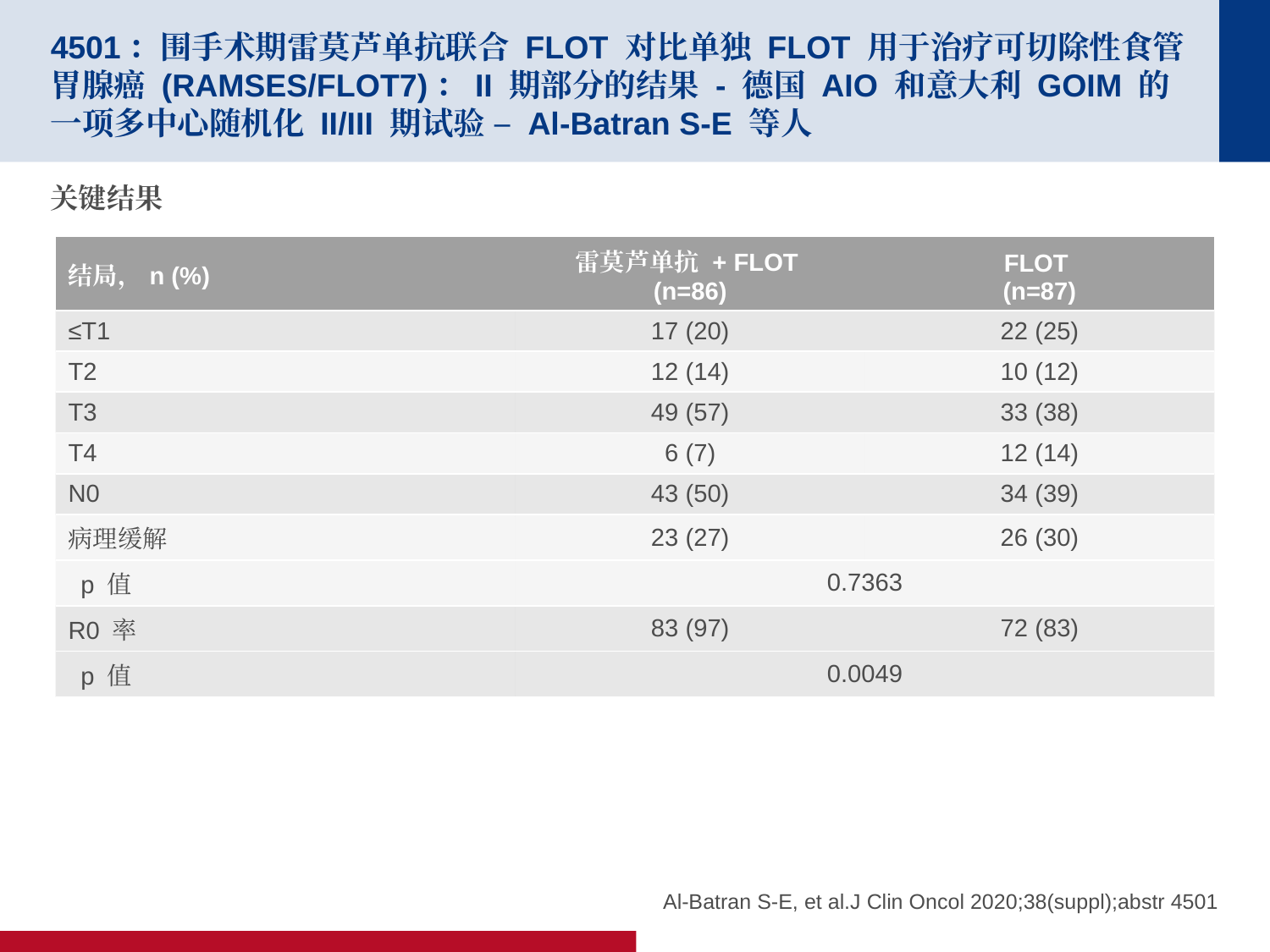

# 4501：围手术期雷莫芦单抗联合 FLOT 对比单独 FLOT 用于治疗可切除性食管胃腺癌 (RAMSES/FLOT7)：II 期部分的结果 - 德国 AIO 和意大利 GOIM 的一项多中心随机化 II/III 期试验 – Al-Batran S-E 等人
关键结果

| 结局，n (%) | 雷莫芦单抗 + FLOT (n=86) | FLOT (n=87) |
| --- | --- | --- |
| ≤T1 | 17 (20) | 22 (25) |
| T2 | 12 (14) | 10 (12) |
| T3 | 49 (57) | 33 (38) |
| T4 | 6 (7) | 12 (14) |
| N0 | 43 (50) | 34 (39) |
| 病理缓解 | 23 (27) | 26 (30) |
| p 值 | 0.7363 |  |
| R0 率 | 83 (97) | 72 (83) |
| p 值 | 0.0049 |  |
Al-Batran S-E, et al.J Clin Oncol 2020;38(suppl);abstr 4501